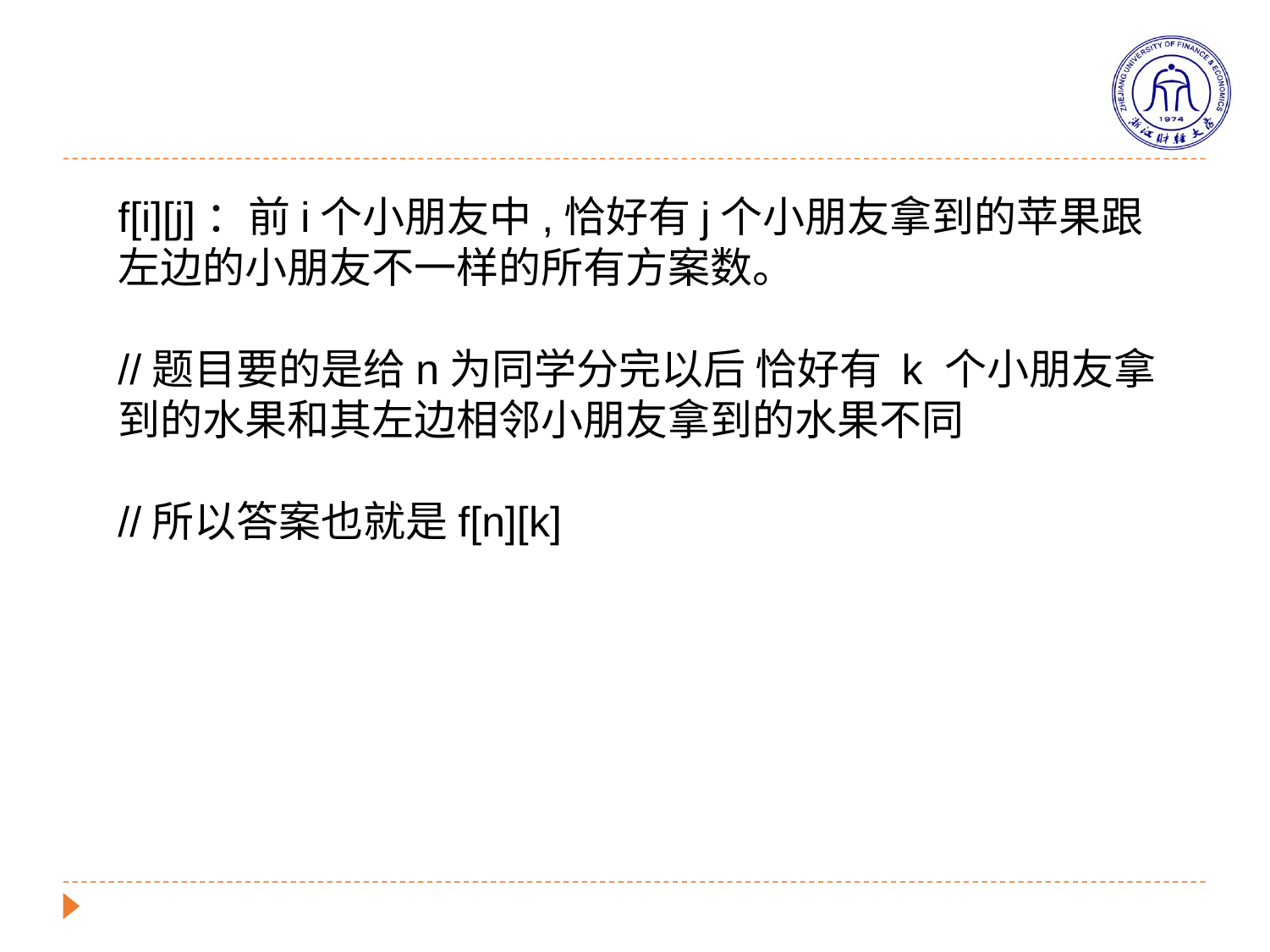

f[i][j]：前i个小朋友中,恰好有j个小朋友拿到的苹果跟左边的小朋友不一样的所有方案数。

//题目要的是给n为同学分完以后 恰好有 k 个小朋友拿到的水果和其左边相邻小朋友拿到的水果不同

//所以答案也就是f[n][k]